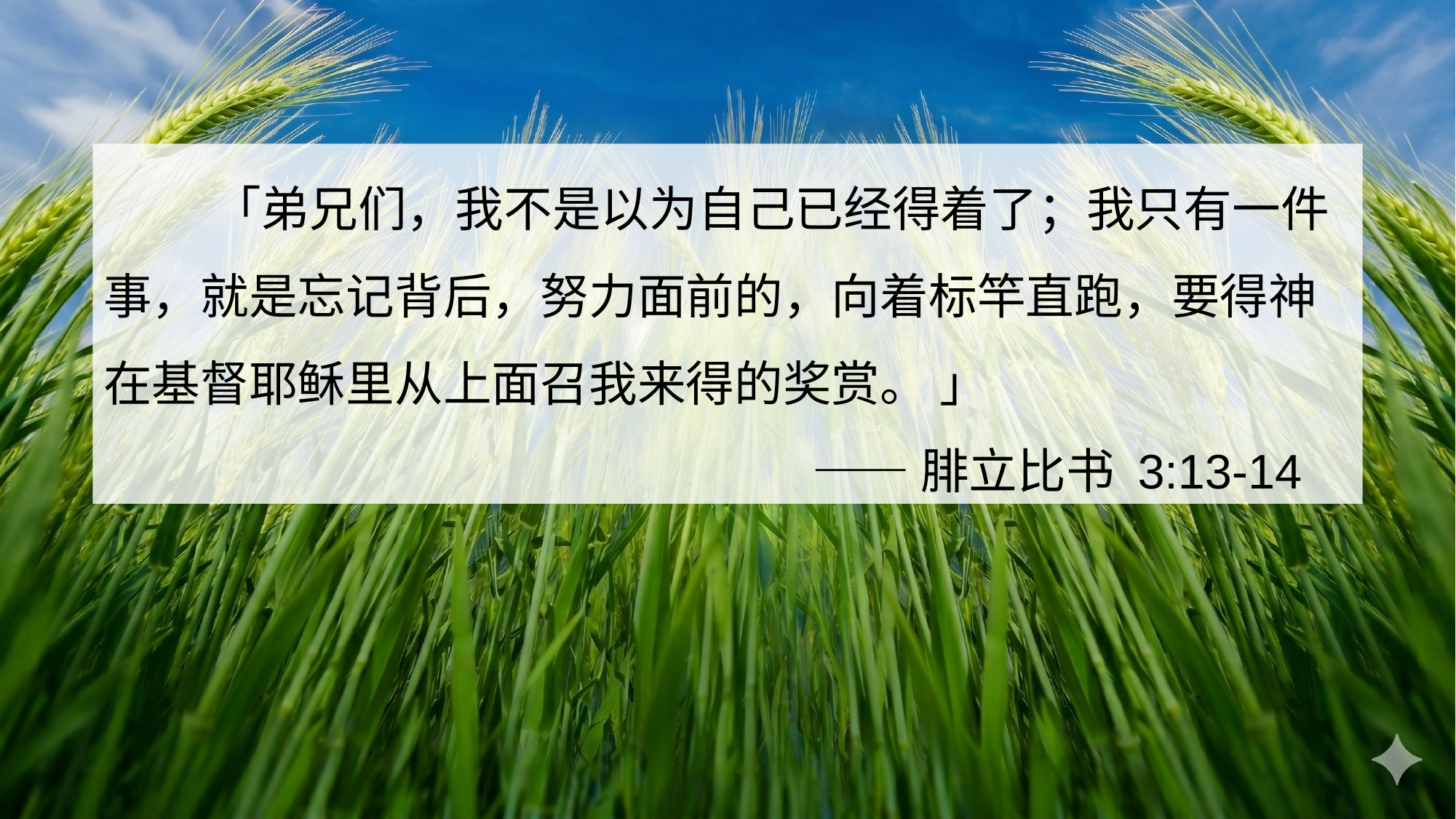

「弟兄们，我不是以为自己已经得着了；我只有一件事，就是忘记背后，努力面前的，向着标竿直跑，要得神在基督耶稣里从上面召我来得的奖赏。 」 									     —— 腓立比书 3:13-14